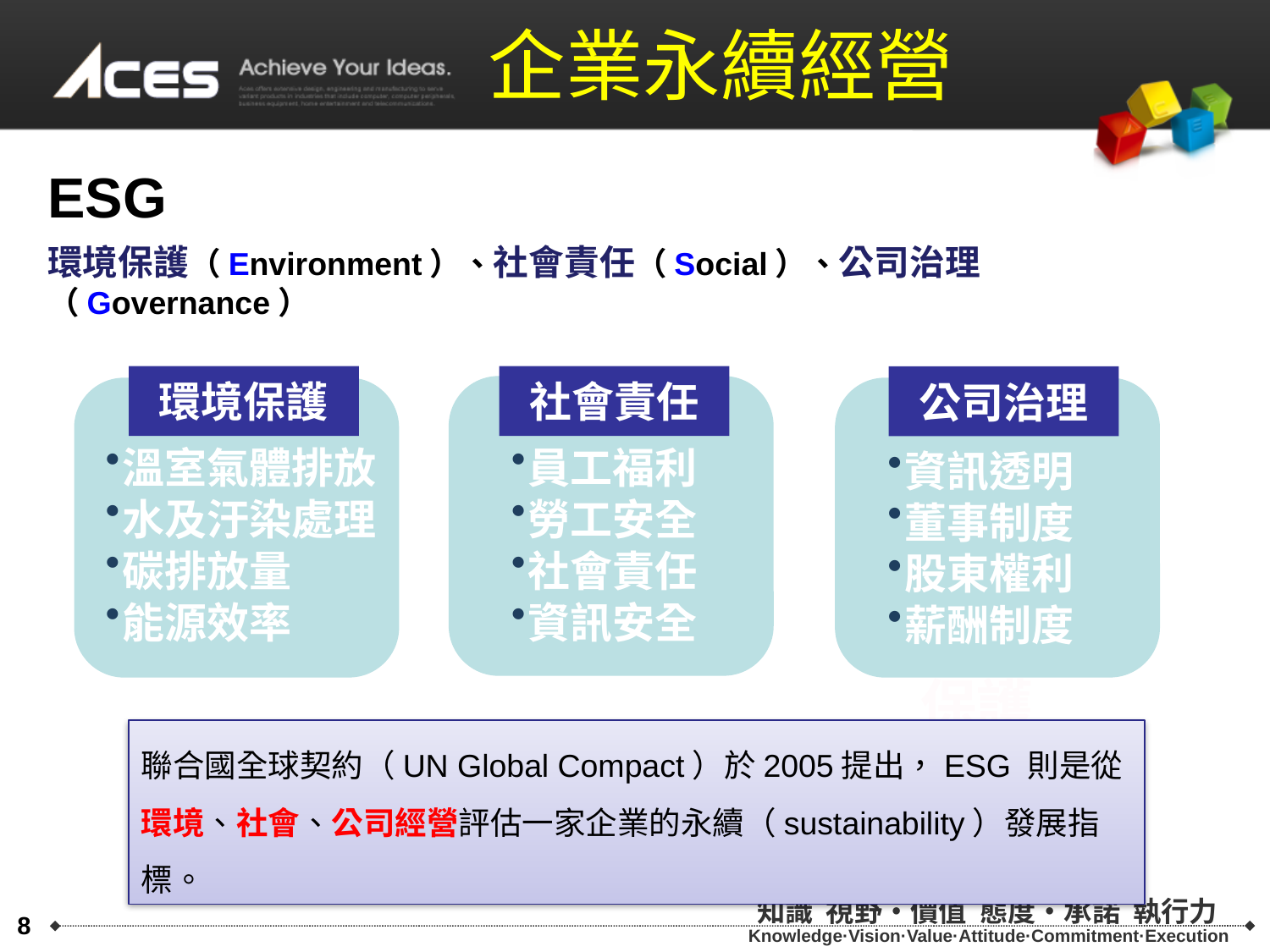

企業永續經營
ESG
環境保護（Environment）、社會責任（Social）、公司治理（Governance）

環境保護
社會責任
公司治理
社會責任
環境保護
公司治理
溫室氣體排放
水及汙染處理
碳排放量
能源效率
員工福利
勞工安全
社會責任
資訊安全
資訊透明
董事制度
股東權利
薪酬制度
環境
保護
聯合國全球契約（UN Global Compact）於2005提出，ESG 則是從環境、社會、公司經營評估一家企業的永續（sustainability）發展指標。